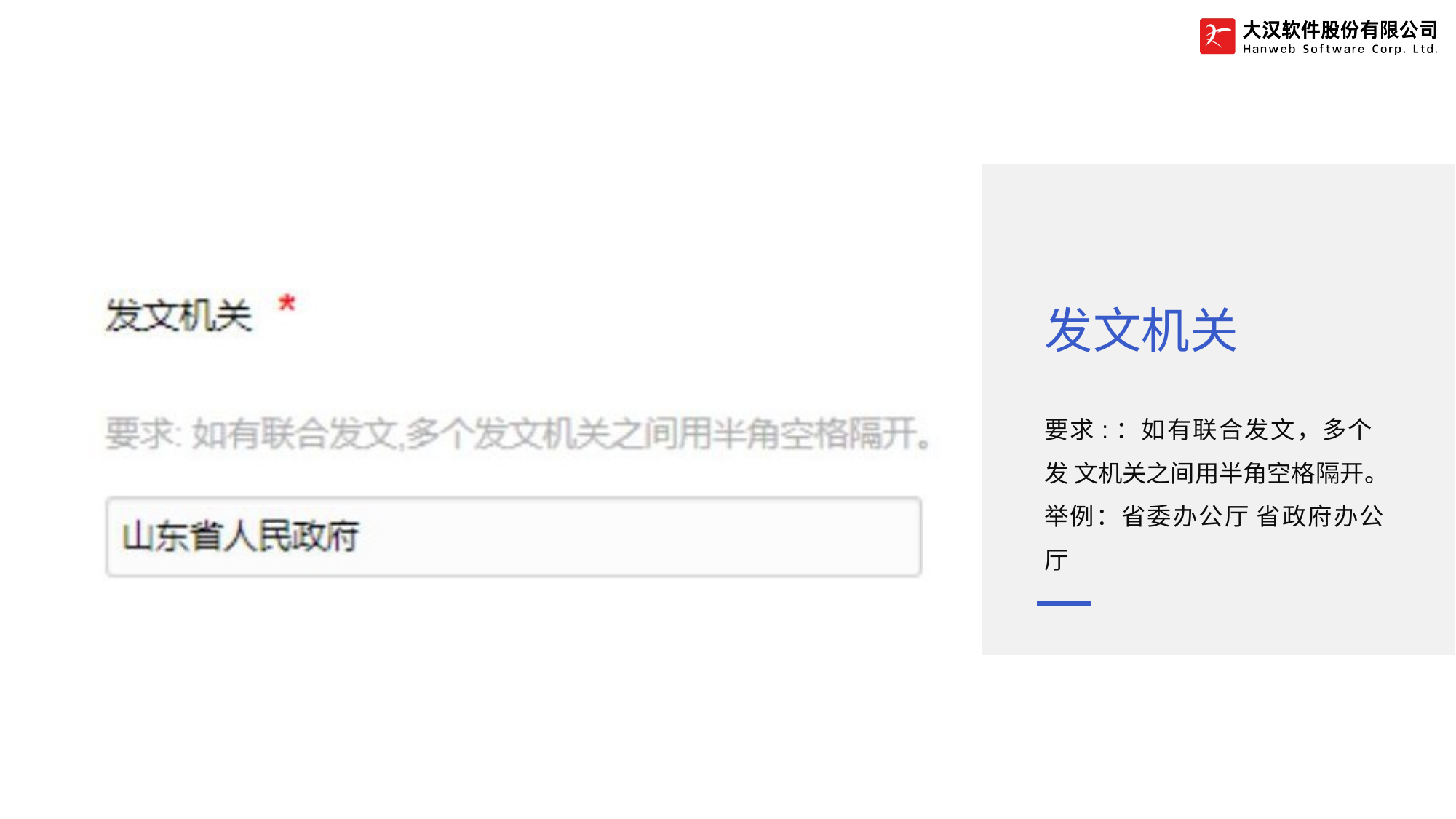

# 发文机关
要求:：如有联合发文，多个发 文机关之间用半角空格隔开。 举例：省委办公厅 省政府办公 厅